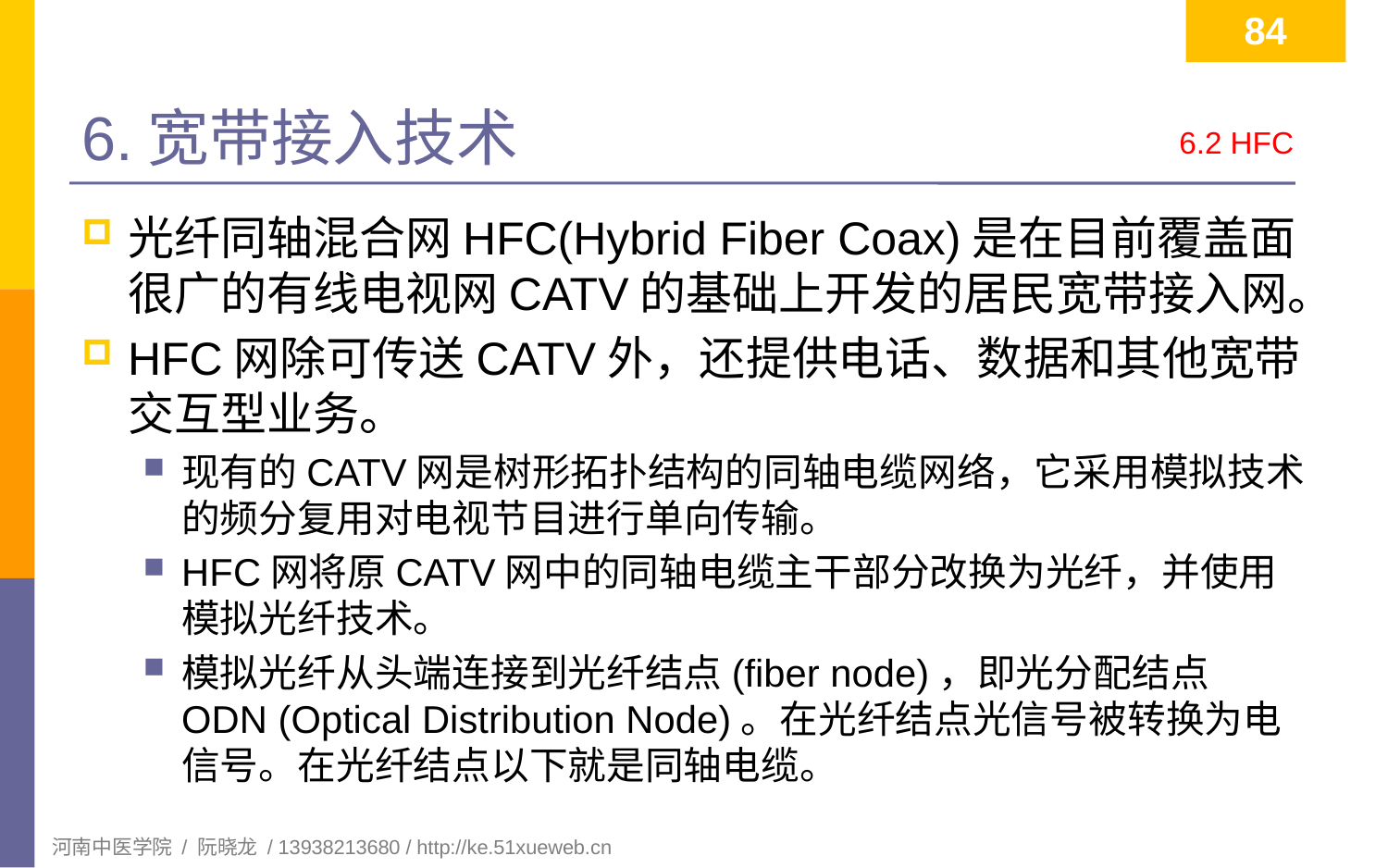

84
# 6.宽带接入技术
6.2 HFC
光纤同轴混合网HFC(Hybrid Fiber Coax)是在目前覆盖面很广的有线电视网CATV的基础上开发的居民宽带接入网。
HFC网除可传送CATV外，还提供电话、数据和其他宽带交互型业务。
现有的CATV网是树形拓扑结构的同轴电缆网络，它采用模拟技术的频分复用对电视节目进行单向传输。
HFC网将原CATV网中的同轴电缆主干部分改换为光纤，并使用模拟光纤技术。
模拟光纤从头端连接到光纤结点(fiber node)，即光分配结点 ODN (Optical Distribution Node)。在光纤结点光信号被转换为电信号。在光纤结点以下就是同轴电缆。